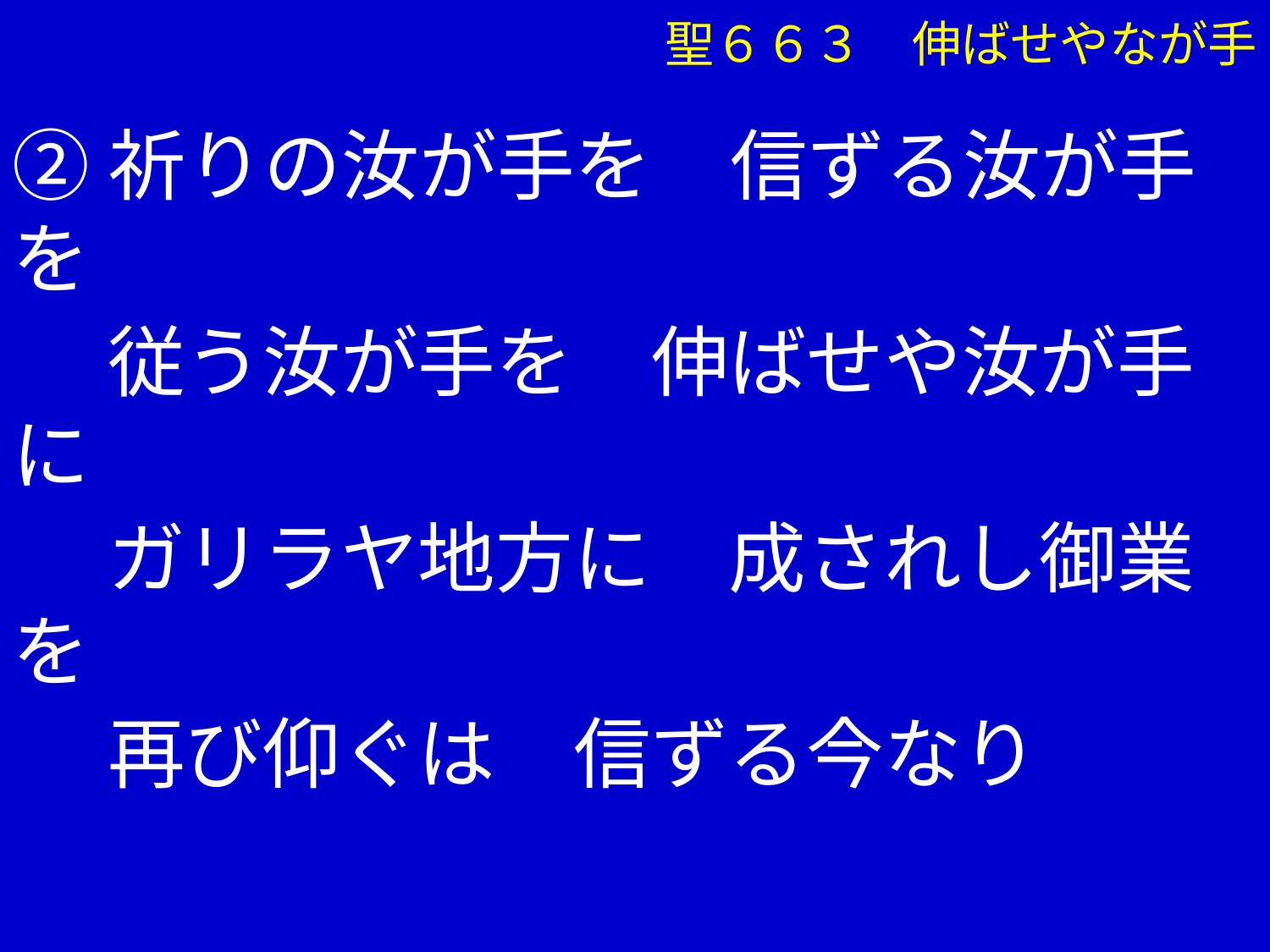

聖６６３　伸ばせやなが手
②祈りの汝が手を　信ずる汝が手を
　 従う汝が手を　伸ばせや汝が手に
　 ガリラヤ地方に　成されし御業を
　 再び仰ぐは　信ずる今なり